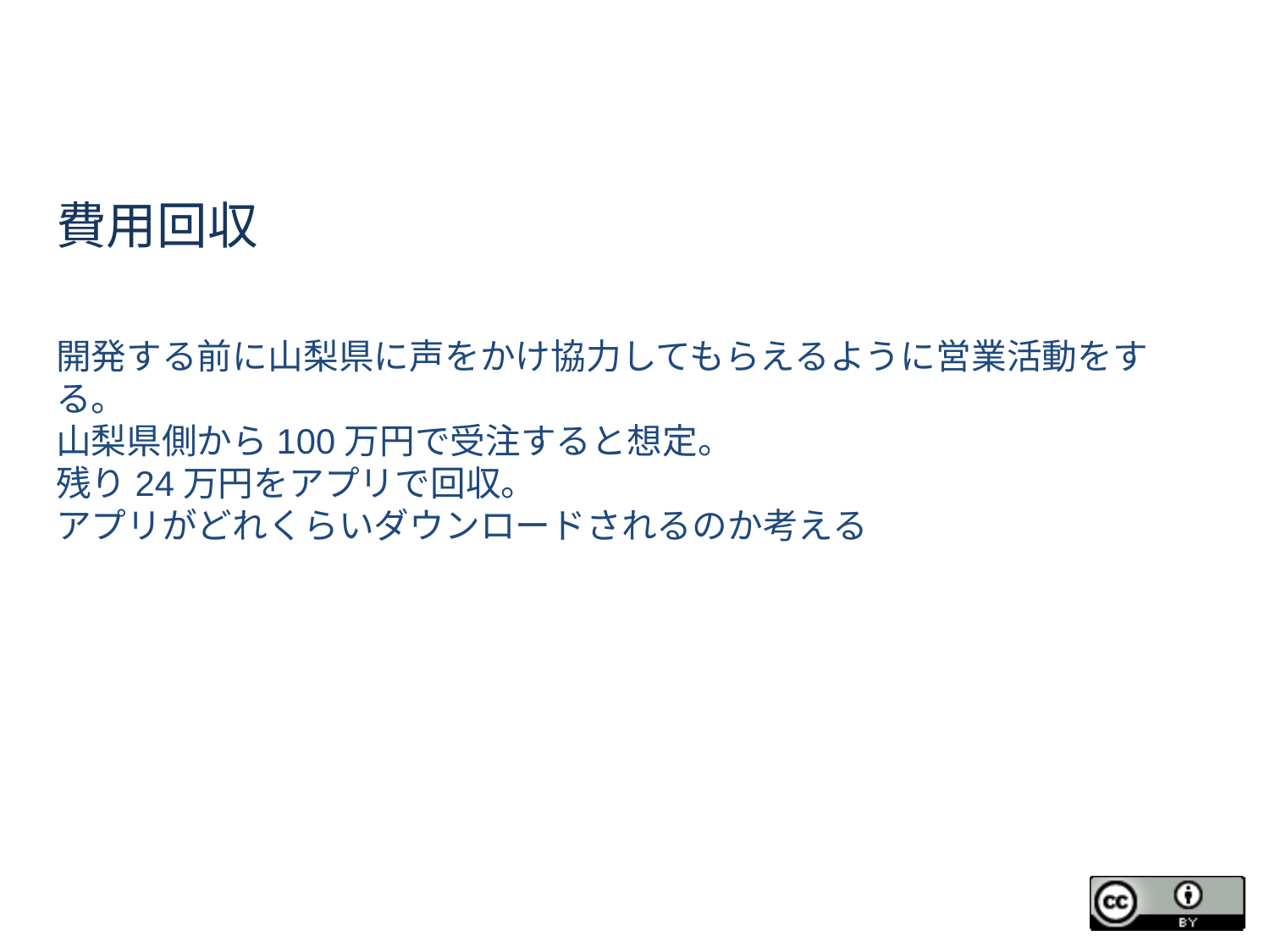

# 費用回収

開発する前に山梨県に声をかけ協力してもらえるように営業活動をする。
山梨県側から100万円で受注すると想定。
残り24万円をアプリで回収。
アプリがどれくらいダウンロードされるのか考える